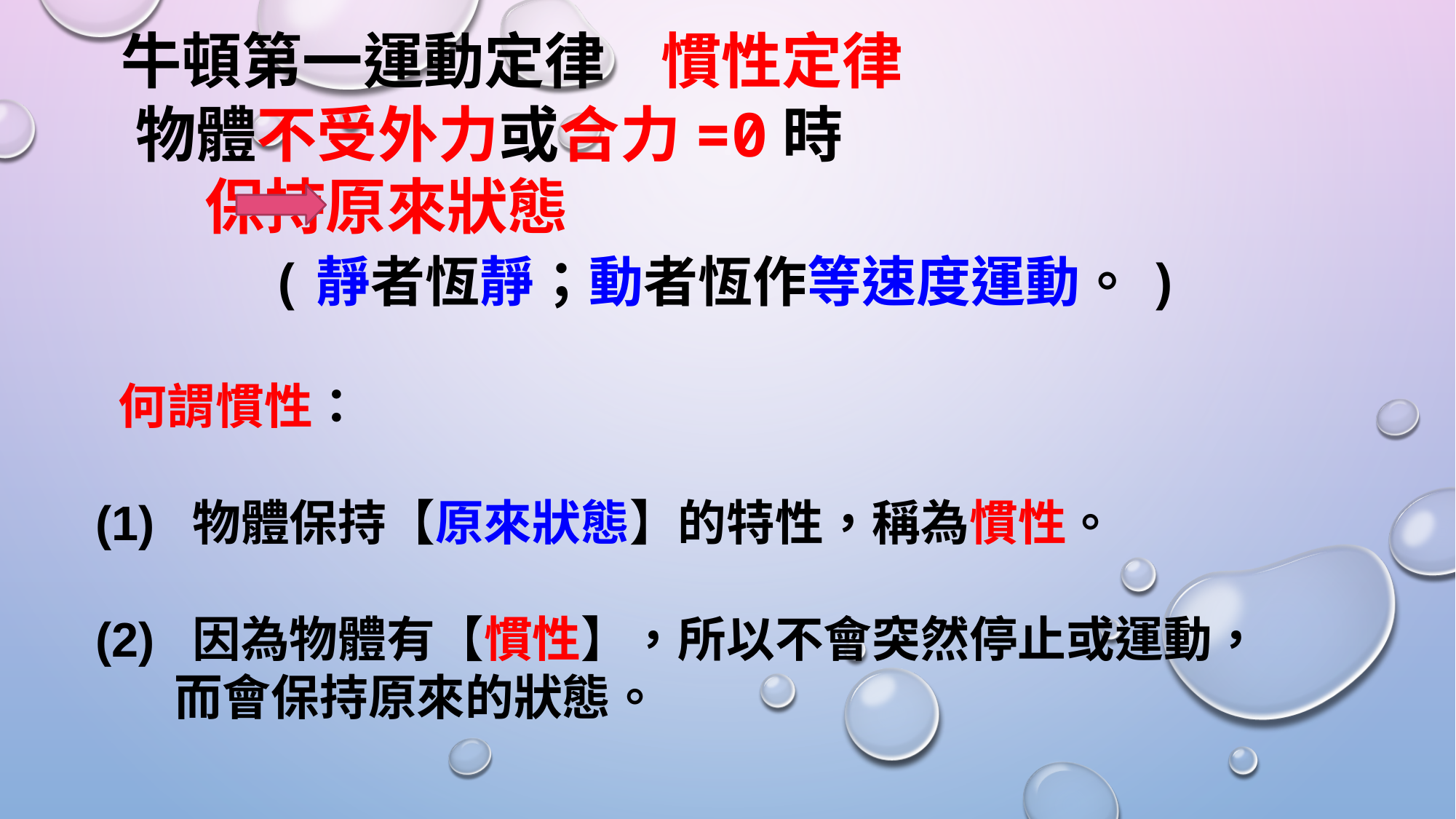

牛頓第一運動定律    慣性定律
     物體不受外力或合力=0時
          保持原來狀態
      (靜者恆靜；動者恆作等速度運動。)

 何謂慣性：

(1)  物體保持【原來狀態】的特性，稱為慣性。

(2)  因為物體有【慣性】，所以不會突然停止或運動，
      而會保持原來的狀態。